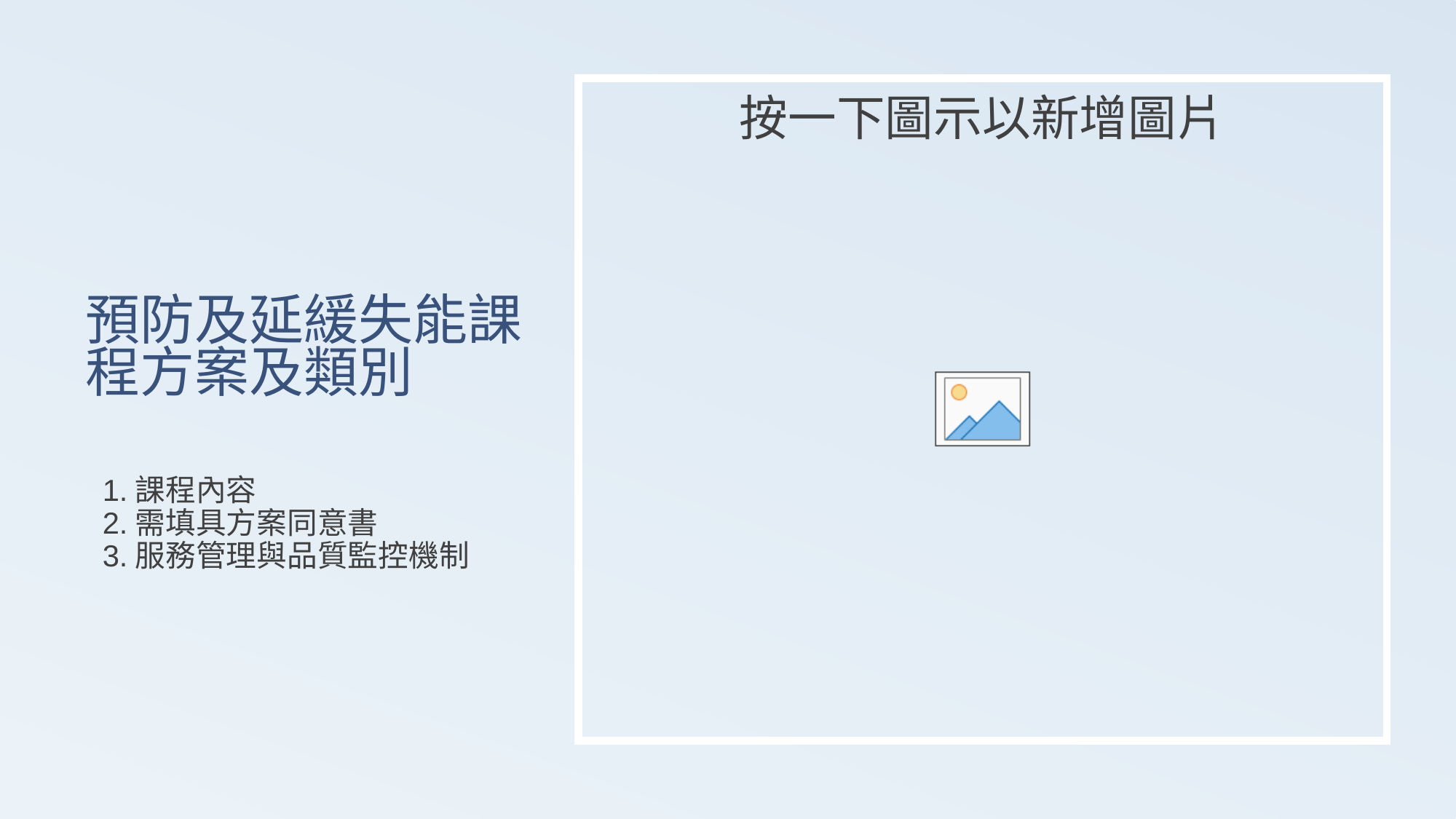

# 預防及延緩失能課程方案及類別
1.課程內容
2.需填具方案同意書
3.服務管理與品質監控機制